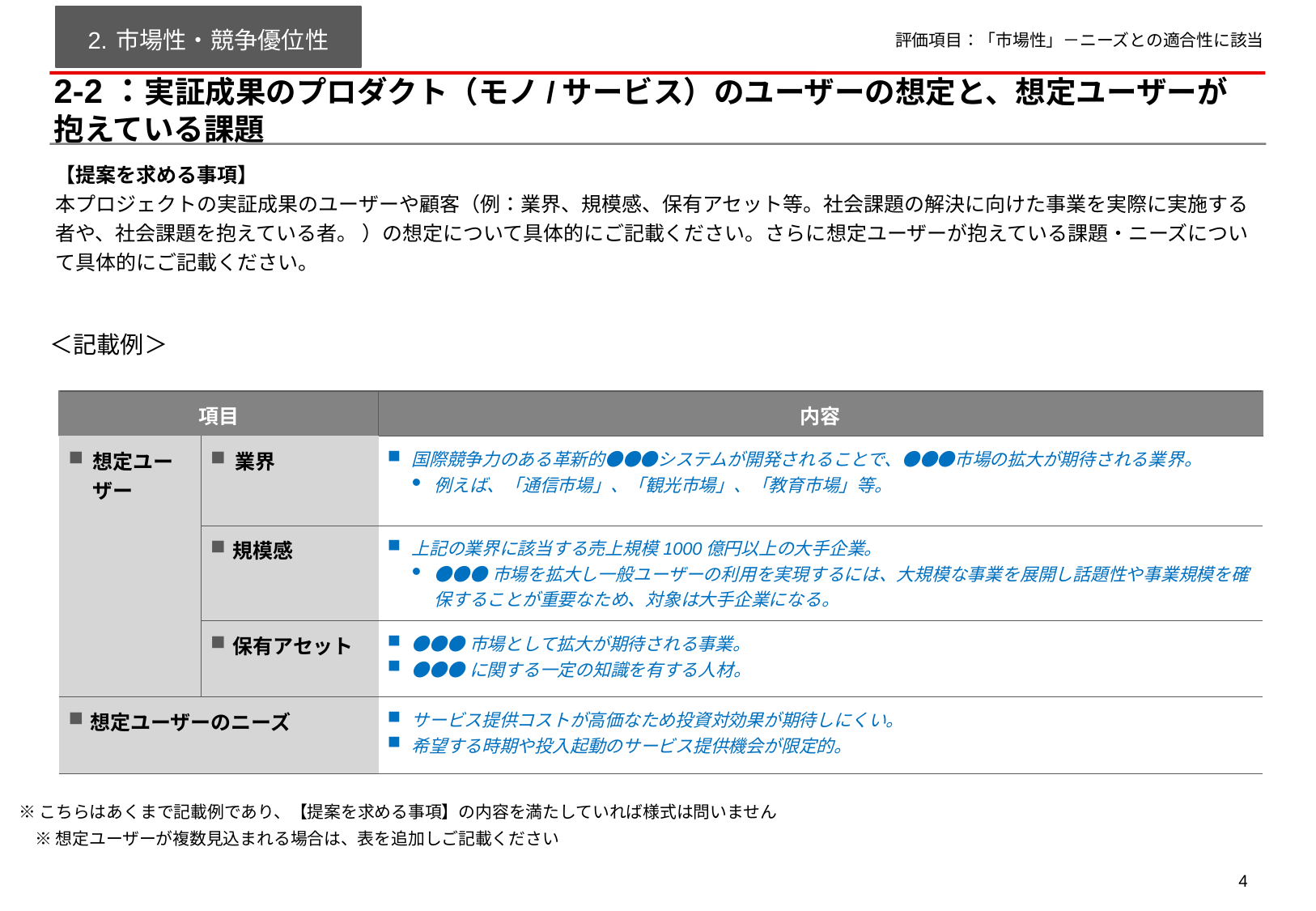

市場性・競争優位性
評価項目：「市場性」－ニーズとの適合性に該当
# 2-2：実証成果のプロダクト（モノ/サービス）のユーザーの想定と、想定ユーザーが抱えている課題
【提案を求める事項】
本プロジェクトの実証成果のユーザーや顧客（例：業界、規模感、保有アセット等。社会課題の解決に向けた事業を実際に実施する者や、社会課題を抱えている者。 ）の想定について具体的にご記載ください。さらに想定ユーザーが抱えている課題・ニーズについて具体的にご記載ください。
＜記載例＞
| 項目 |  | 内容 |
| --- | --- | --- |
| 想定ユーザー | 業界 | 国際競争力のある革新的●●●システムが開発されることで、●●●市場の拡大が期待される業界。 例えば、「通信市場」、「観光市場」、「教育市場」等。 |
|  | 規模感 | 上記の業界に該当する売上規模1000億円以上の大手企業。 ●●●市場を拡大し一般ユーザーの利用を実現するには、大規模な事業を展開し話題性や事業規模を確保することが重要なため、対象は大手企業になる。 |
|  | 保有アセット | ●●●市場として拡大が期待される事業。 ●●●に関する一定の知識を有する人材。 |
| 想定ユーザーのニーズ | ターゲットのニーズ/ペイン | サービス提供コストが高価なため投資対効果が期待しにくい。 希望する時期や投入起動のサービス提供機会が限定的。 |
※こちらはあくまで記載例であり、【提案を求める事項】の内容を満たしていれば様式は問いません
※想定ユーザーが複数見込まれる場合は、表を追加しご記載ください